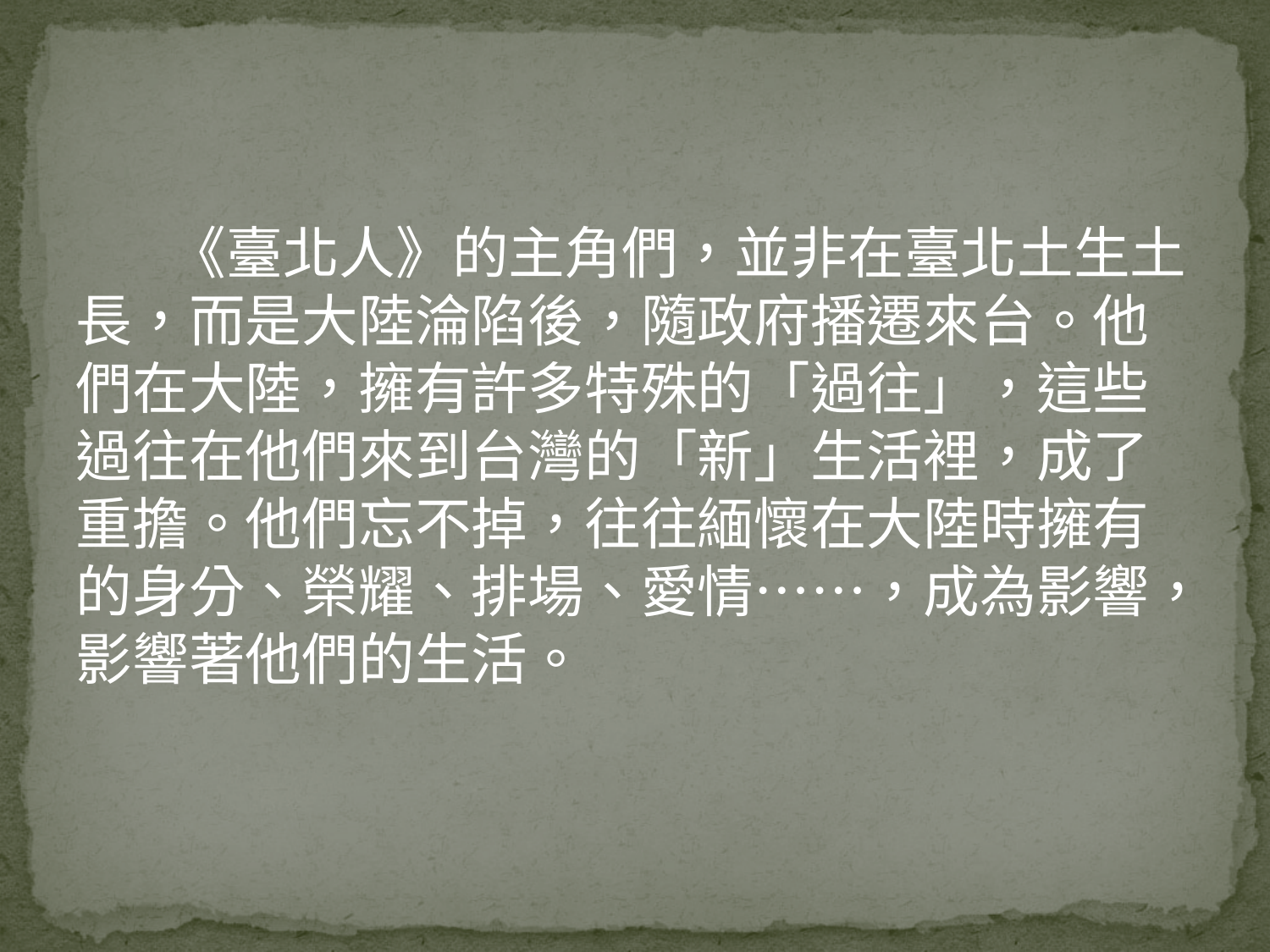

#
        《臺北人》的主角們，並非在臺北土生土長，而是大陸淪陷後，隨政府播遷來台。他們在大陸，擁有許多特殊的「過往」，這些過往在他們來到台灣的「新」生活裡，成了重擔。他們忘不掉，往往緬懷在大陸時擁有的身分、榮耀、排場、愛情……，成為影響，影響著他們的生活。